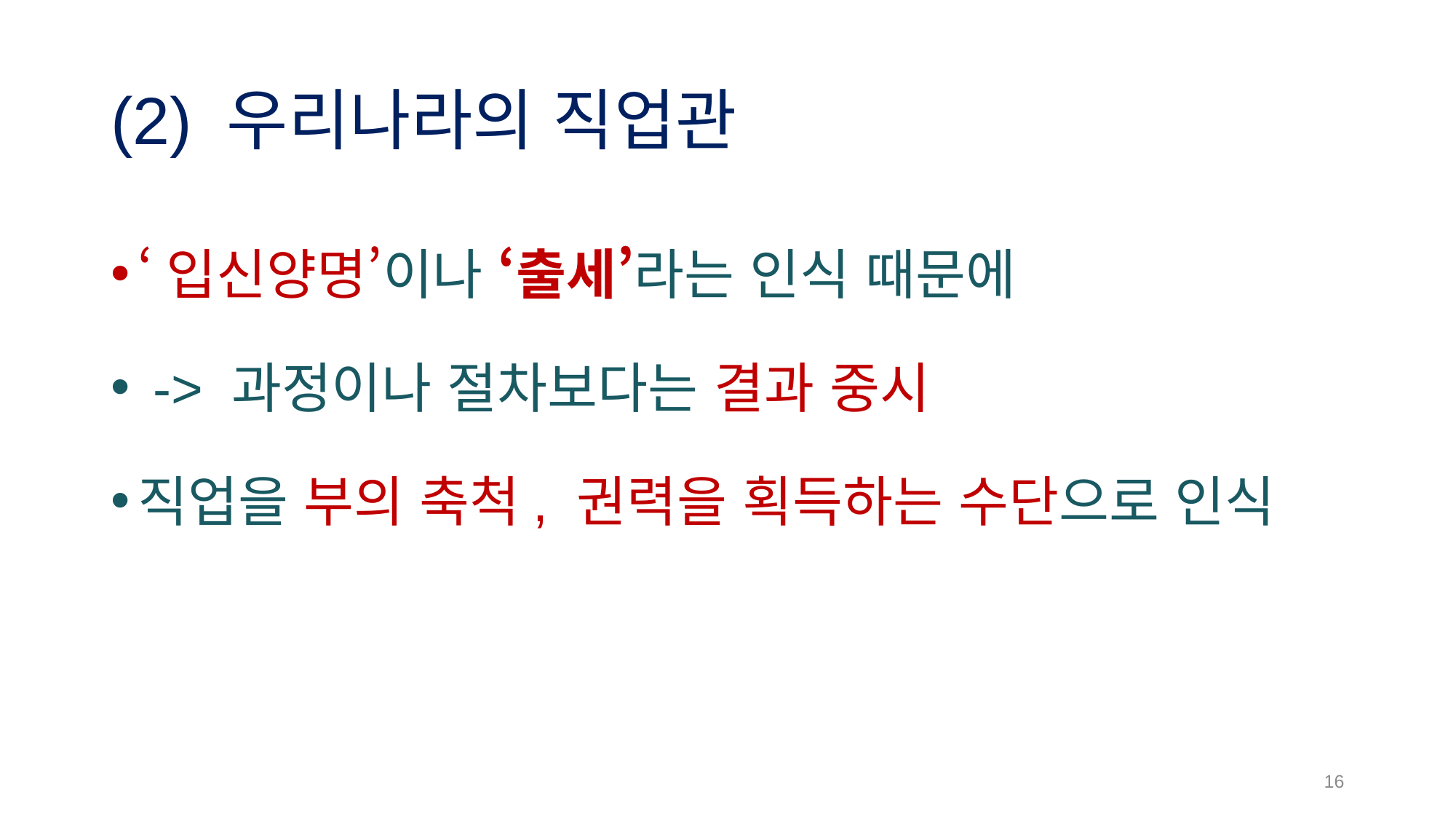

# (2) 우리나라의 직업관
‘입신양명’이나 ‘출세’라는 인식 때문에
 -> 과정이나 절차보다는 결과 중시
직업을 부의 축척, 권력을 획득하는 수단으로 인식
16